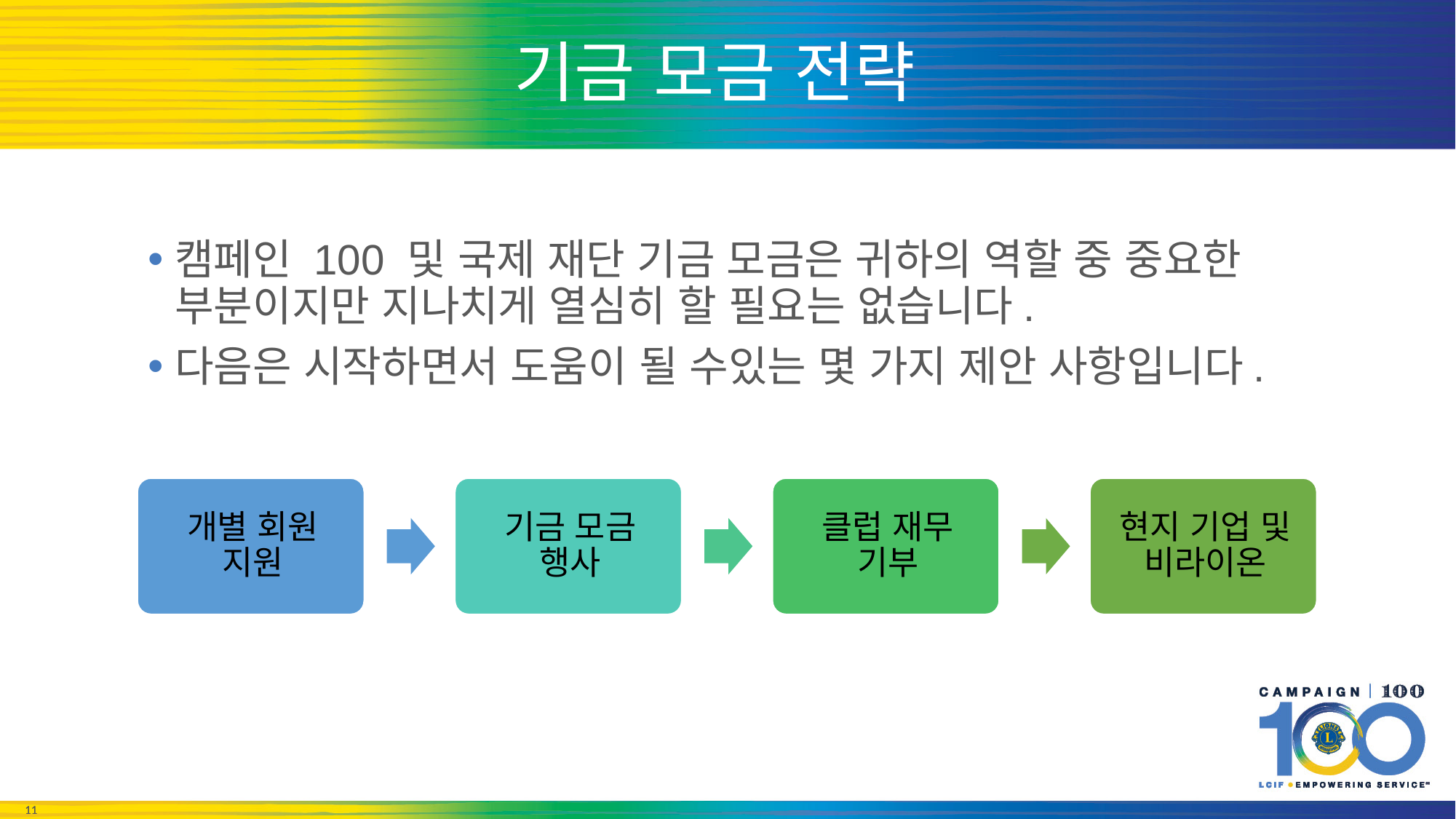

# 기금 모금 전략
캠페인 100 및 국제 재단 기금 모금은 귀하의 역할 중 중요한 부분이지만 지나치게 열심히 할 필요는 없습니다.
다음은 시작하면서 도움이 될 수있는 몇 가지 제안 사항입니다.

개별 회원 지원

기금 모금 행사

클럽 재무 기부

현지 기업 및 비라이온